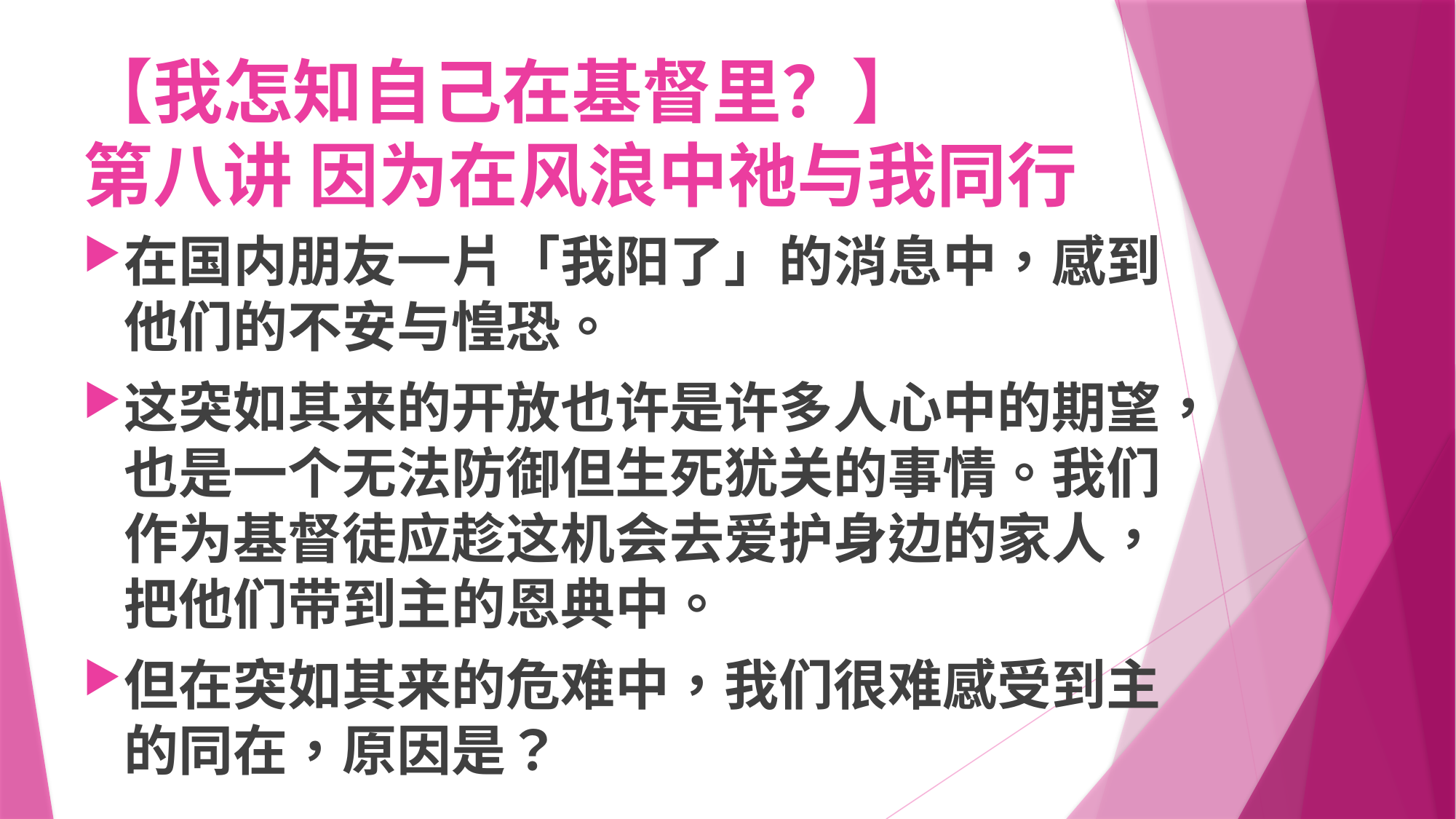

# 【我怎知自己在基督里？】 第八讲 因为在风浪中祂与我同行
在国内朋友一片「我阳了」的消息中，感到他们的不安与惶恐。
这突如其来的开放也许是许多人心中的期望，也是一个无法防御但生死犹关的事情。我们作为基督徒应趁这机会去爱护身边的家人，把他们带到主的恩典中。
但在突如其来的危难中，我们很难感受到主的同在，原因是？